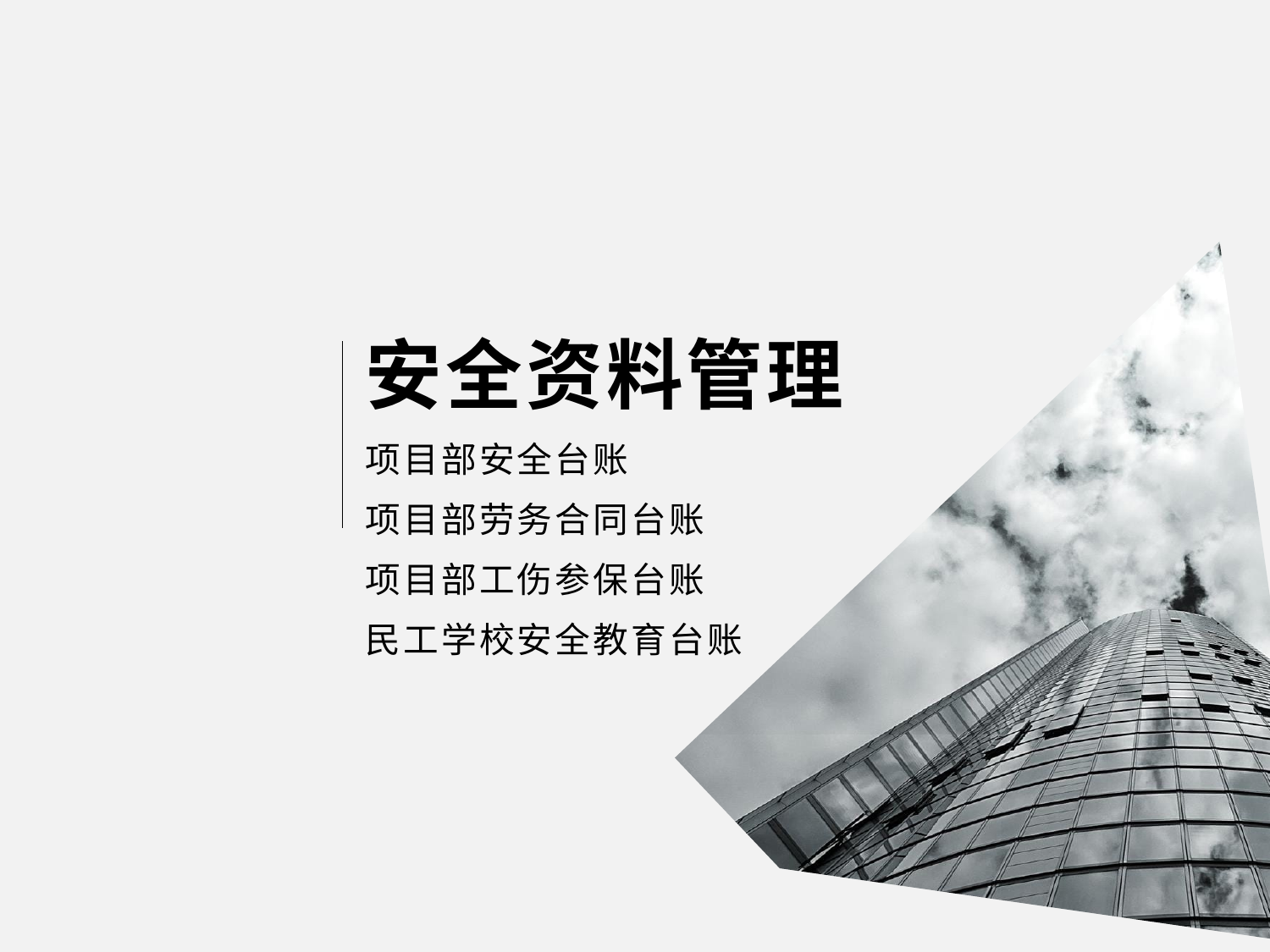

# 安全资料管理
项目部安全台账
项目部劳务合同台账
项目部工伤参保台账
民工学校安全教育台账